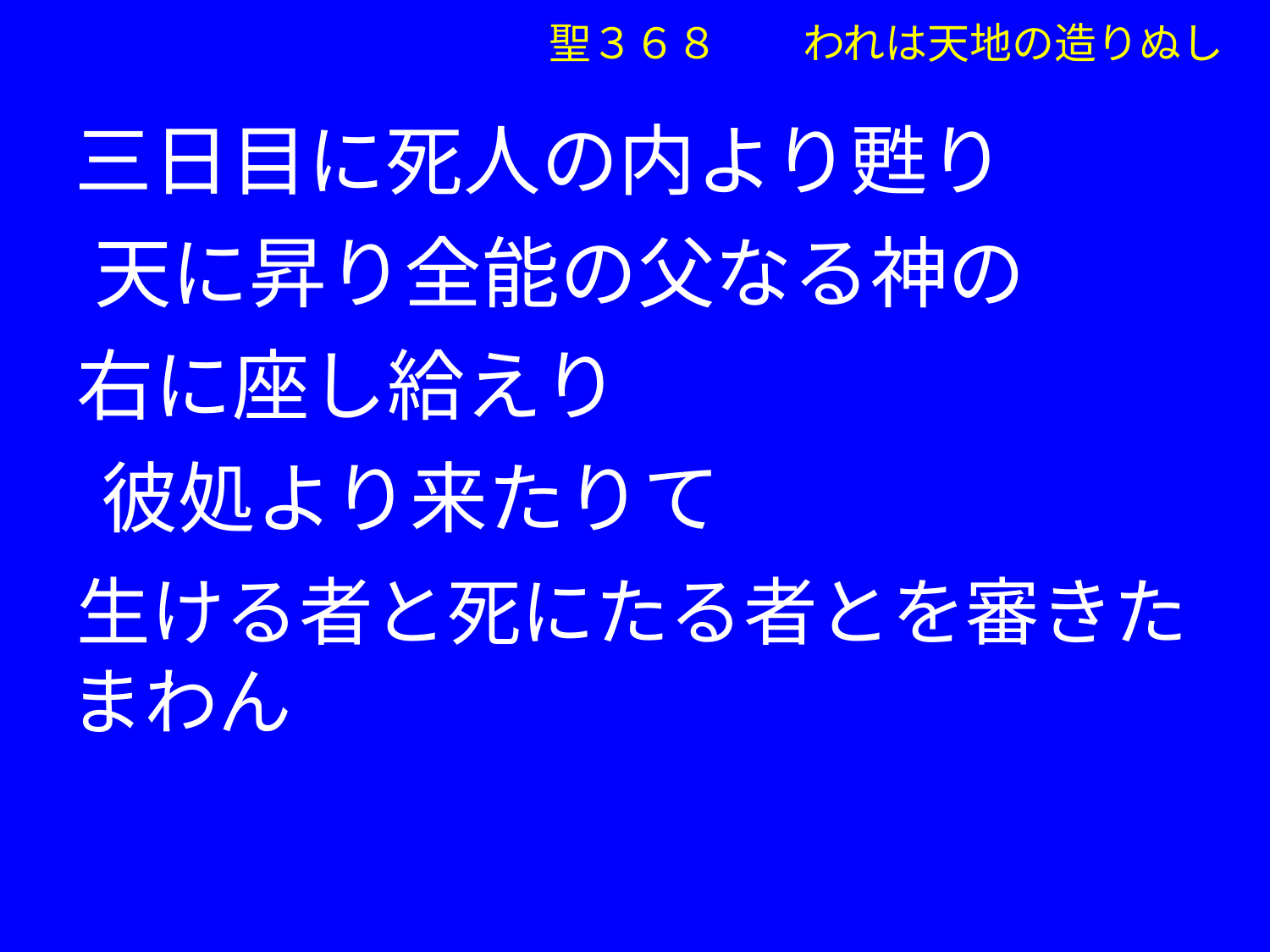

三日目に死人の内より甦り
   天に昇り全能の父なる神の
  右に座し給えり
　彼処より来たりて
  生ける者と死にたる者とを審きたまわん

聖３６８　　われは天地の造りぬし